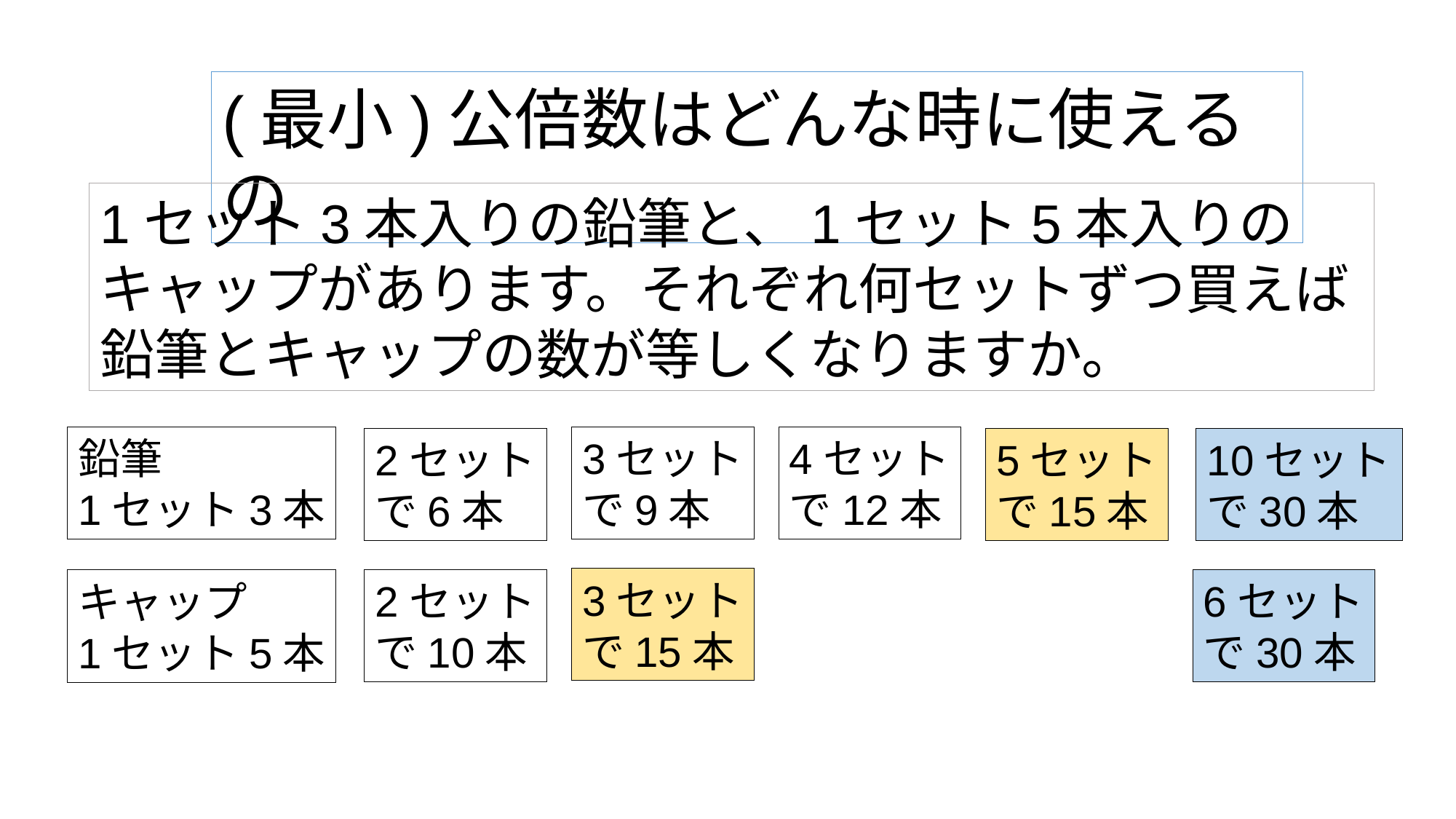

(最小)公倍数はどんな時に使えるの
1セット3本入りの鉛筆と、1セット5本入りのキャップがあります。それぞれ何セットずつ買えば鉛筆とキャップの数が等しくなりますか。
鉛筆
1セット3本
3セット
で9本
4セット
で12本
2セット
で6本
5セット
で15本
10セット
で30本
3セット
で15本
2セット
で10本
6セット
で30本
キャップ
1セット5本